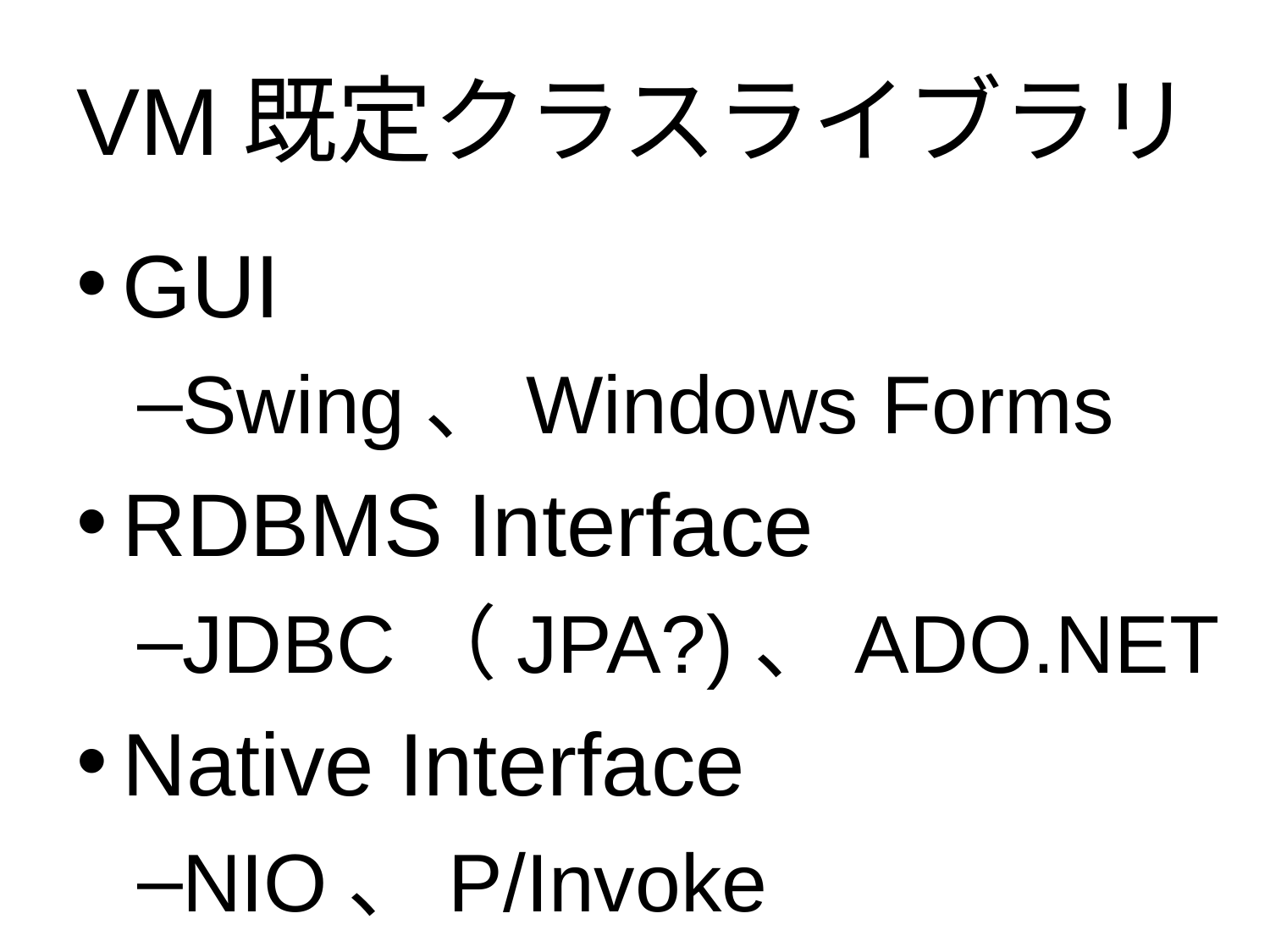

# VM既定クラスライブラリ
GUI
Swing、Windows Forms
RDBMS Interface
JDBC（JPA?)、ADO.NET
Native Interface
NIO、P/Invoke